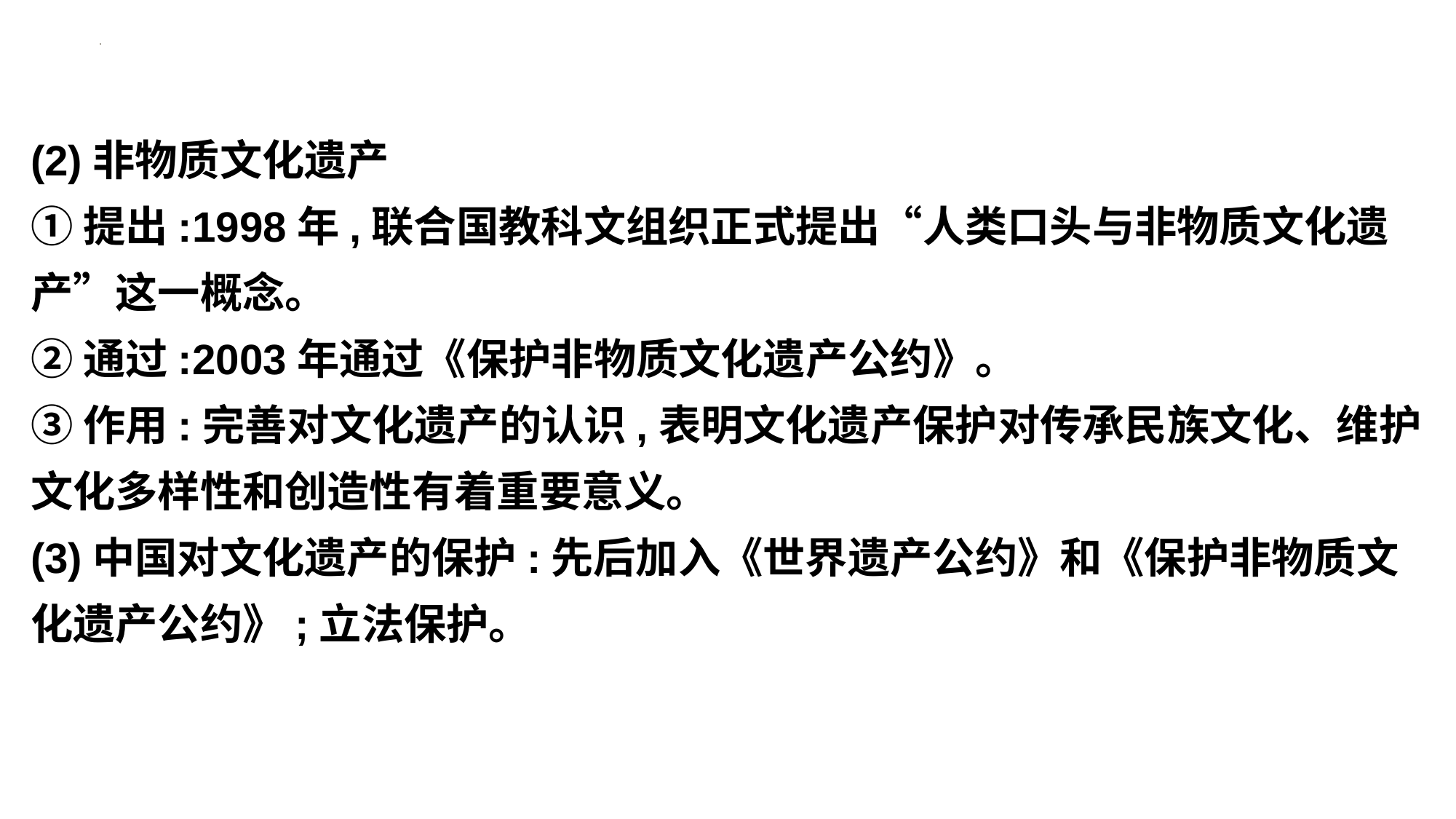

(2)非物质文化遗产
①提出:1998年,联合国教科文组织正式提出“人类口头与非物质文化遗产”这一概念。
②通过:2003年通过《保护非物质文化遗产公约》。
③作用:完善对文化遗产的认识,表明文化遗产保护对传承民族文化、维护文化多样性和创造性有着重要意义。
(3)中国对文化遗产的保护:先后加入《世界遗产公约》和《保护非物质文化遗产公约》;立法保护。